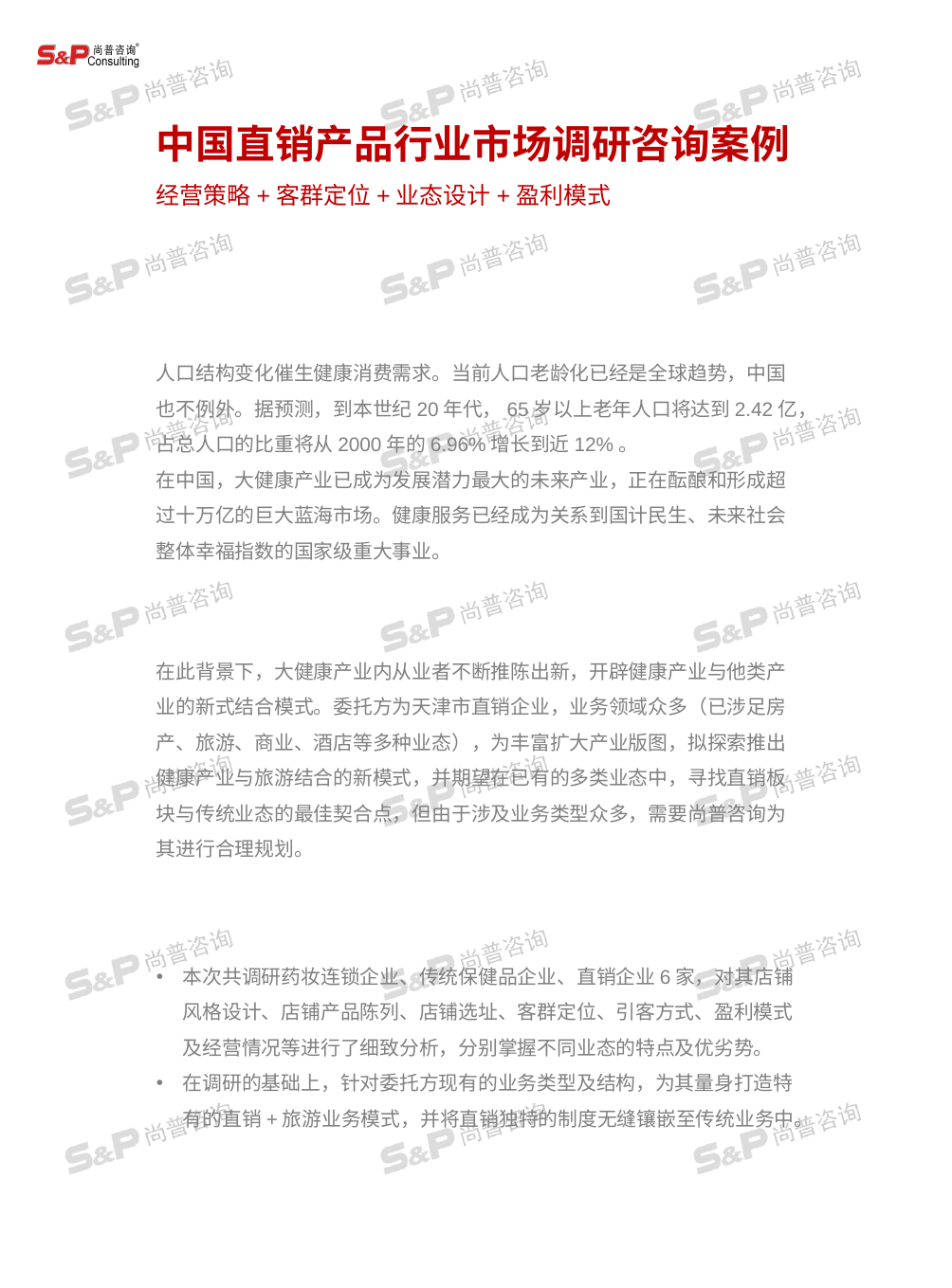

中国直销产品行业市场调研咨询案例
经营策略+客群定位+业态设计+盈利模式

人口结构变化催生健康消费需求。当前人口老龄化已经是全球趋势，中国也不例外。据预测，到本世纪20年代，65岁以上老年人口将达到2.42亿，占总人口的比重将从2000年的6.96%增长到近12%。
在中国，大健康产业已成为发展潜力最大的未来产业，正在酝酿和形成超过十万亿的巨大蓝海市场。健康服务已经成为关系到国计民生、未来社会整体幸福指数的国家级重大事业。

在此背景下，大健康产业内从业者不断推陈出新，开辟健康产业与他类产业的新式结合模式。委托方为天津市直销企业，业务领域众多（已涉足房产、旅游、商业、酒店等多种业态），为丰富扩大产业版图，拟探索推出健康产业与旅游结合的新模式，并期望在已有的多类业态中，寻找直销板块与传统业态的最佳契合点，但由于涉及业务类型众多，需要尚普咨询为其进行合理规划。

本次共调研药妆连锁企业、传统保健品企业、直销企业6家，对其店铺风格设计、店铺产品陈列、店铺选址、客群定位、引客方式、盈利模式及经营情况等进行了细致分析，分别掌握不同业态的特点及优劣势。
在调研的基础上，针对委托方现有的业务类型及结构，为其量身打造特有的直销+旅游业务模式，并将直销独特的制度无缝镶嵌至传统业务中。